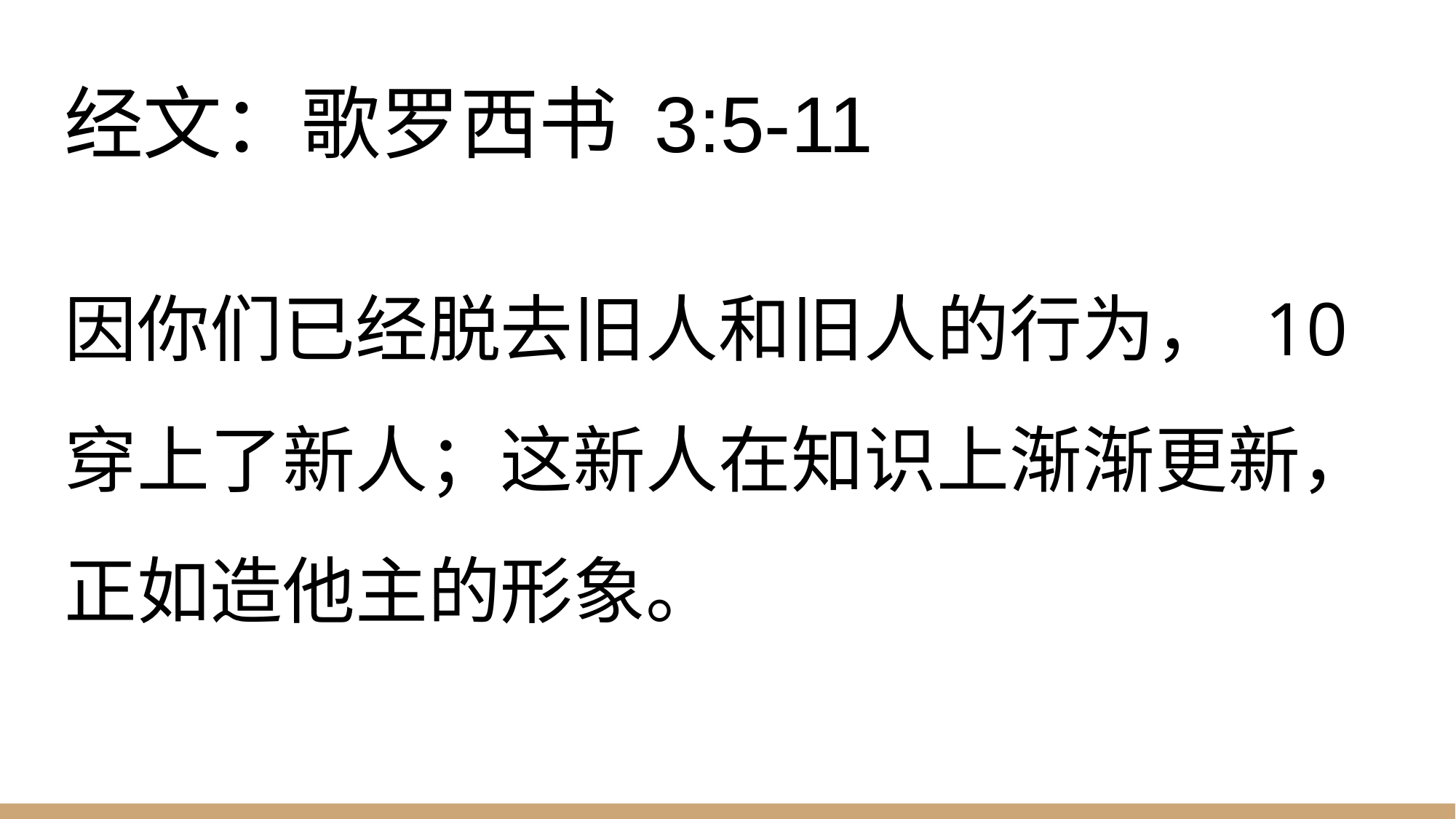

# 经文：歌罗西书 3:5-11
因你们已经脱去旧人和旧人的行为， 10 穿上了新人；这新人在知识上渐渐更新，正如造他主的形象。